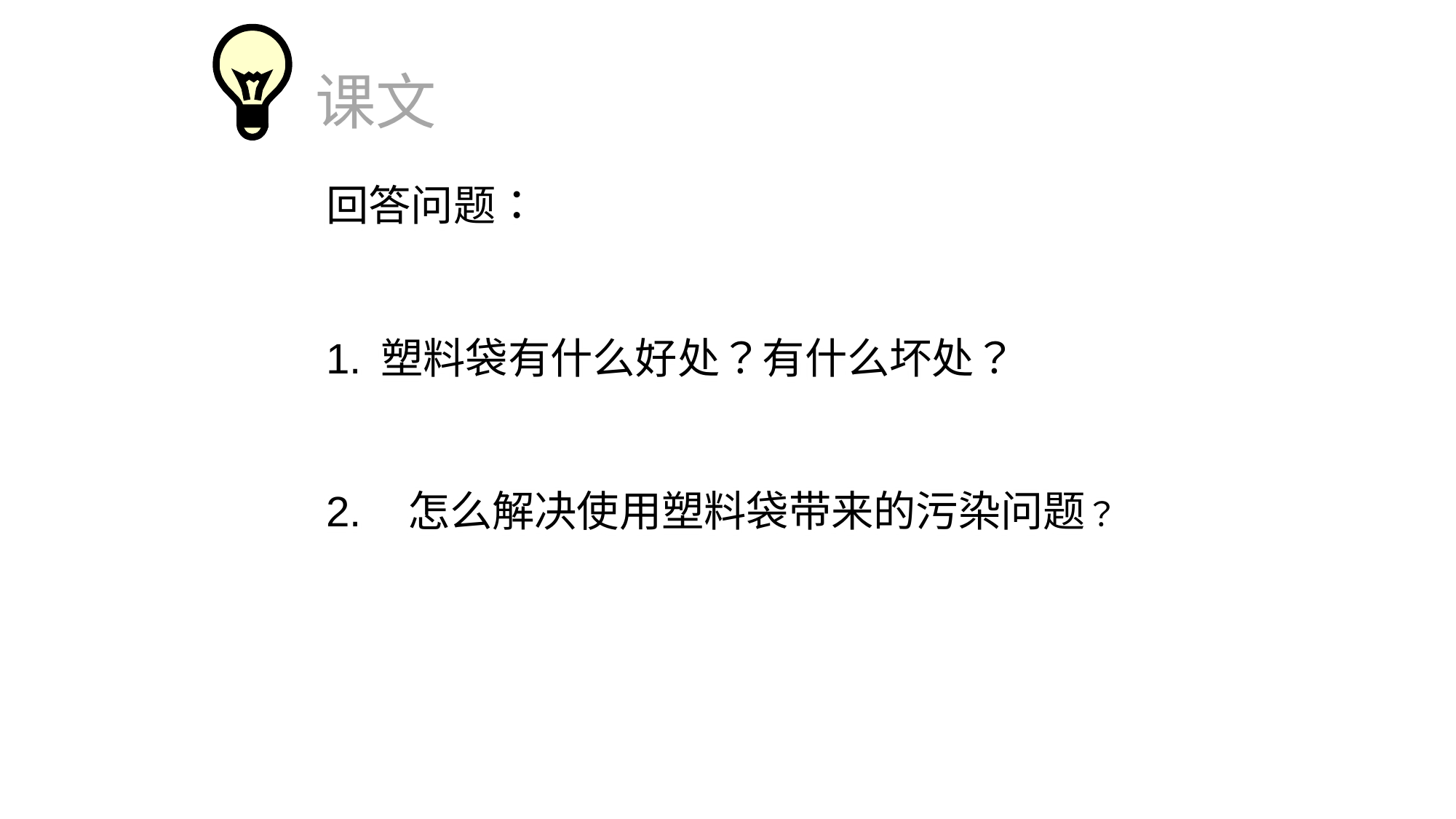

课文
回答问题：

塑料袋有什么好处？有什么坏处？

2.   怎么解决使用塑料袋带来的污染问题？